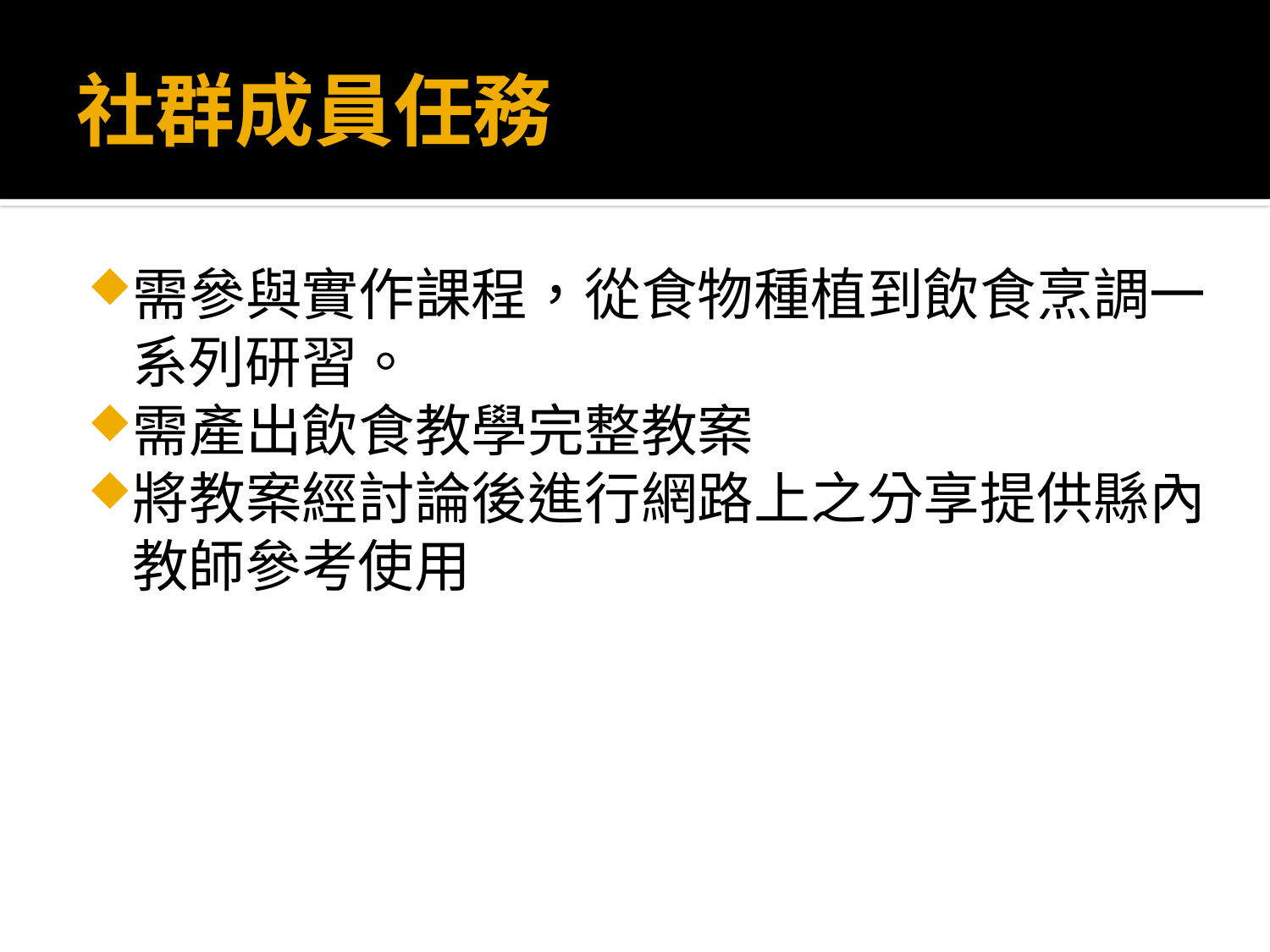

# 社群成員任務
需參與實作課程，從食物種植到飲食烹調一系列研習。
需產出飲食教學完整教案
將教案經討論後進行網路上之分享提供縣內教師參考使用